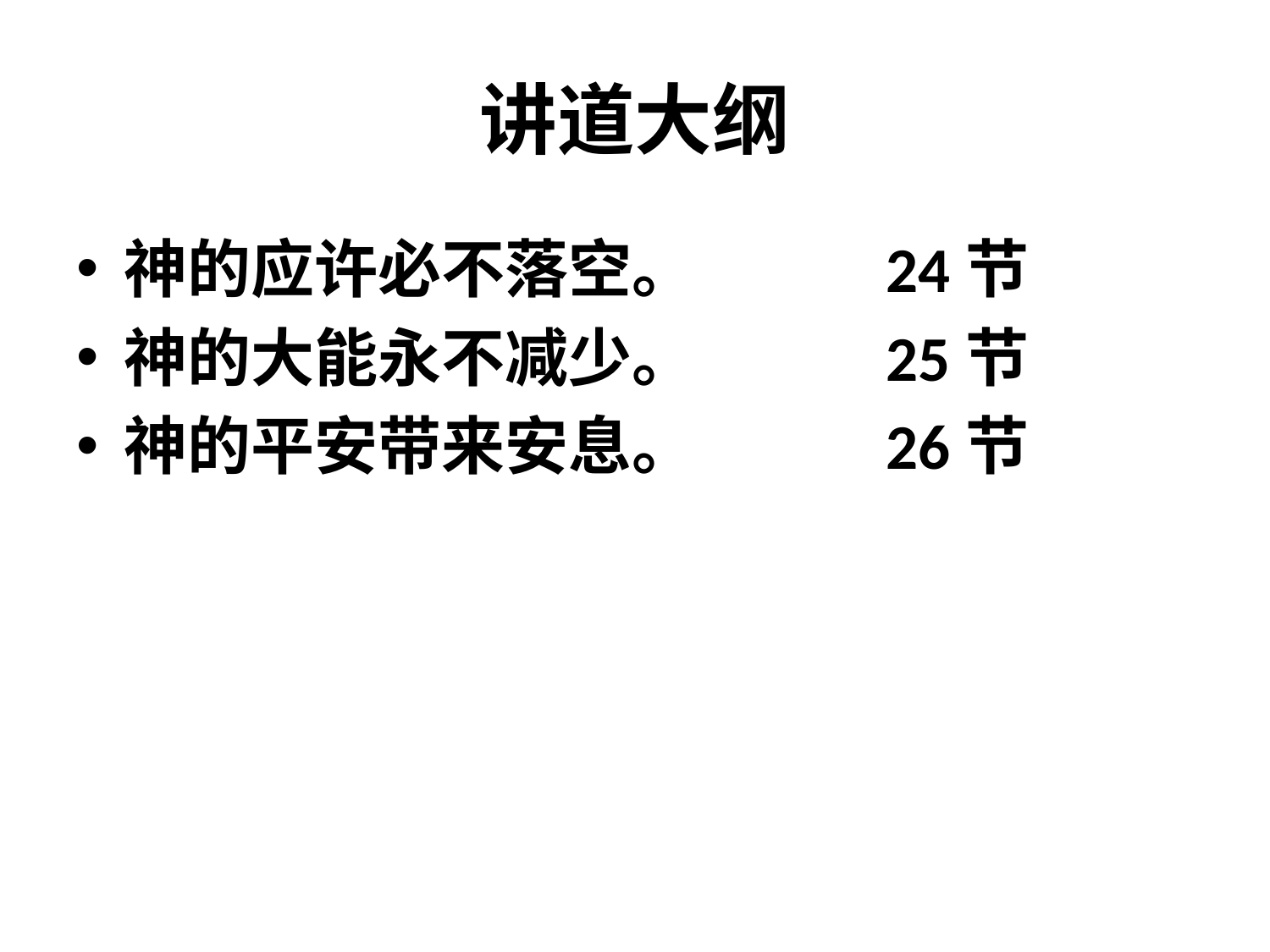

# 讲道大纲
神的应许必不落空。		24节
神的大能永不减少。		25节
神的平安带来安息。		26节